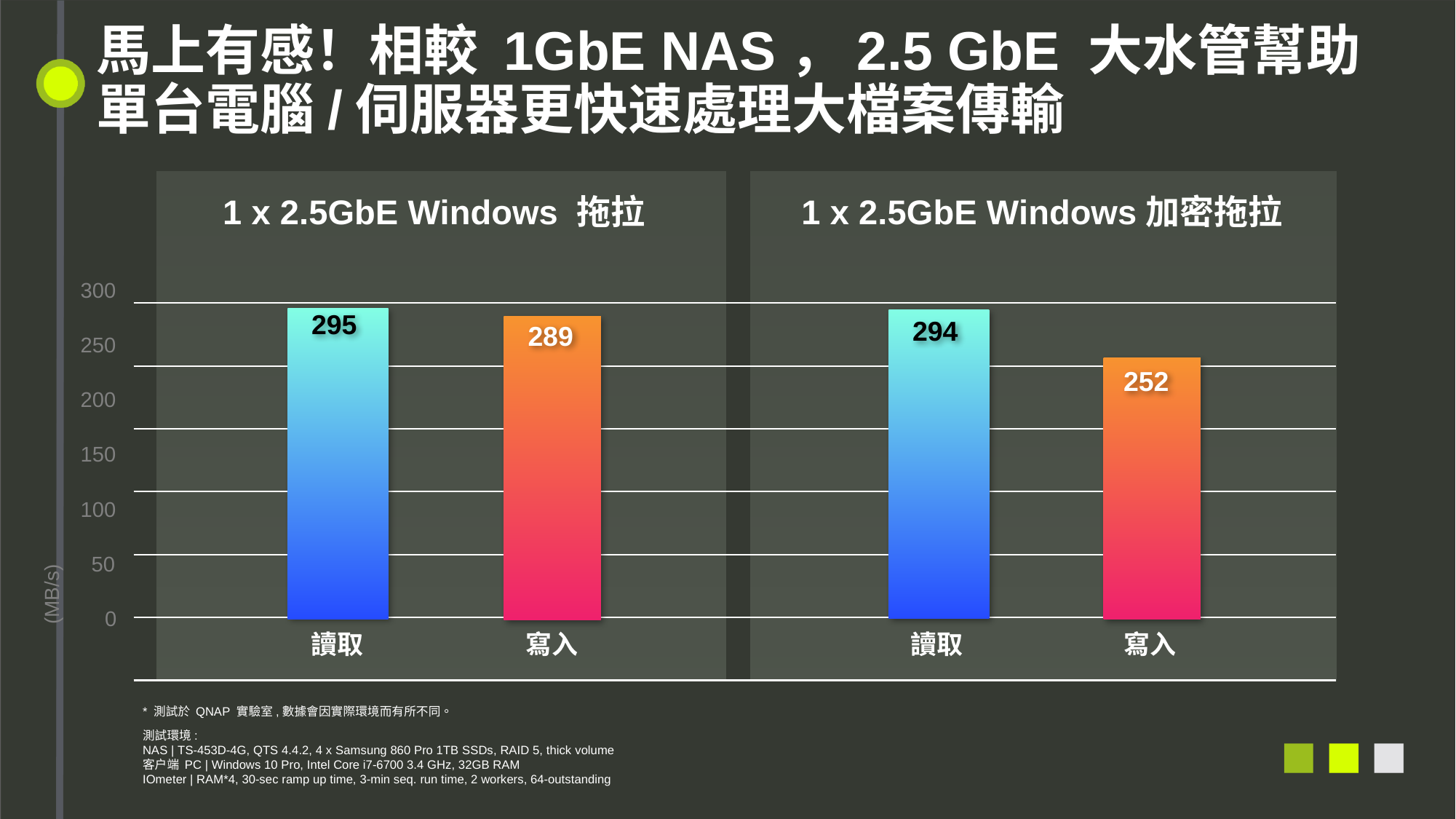

# 馬上有感！相較 1GbE NAS，2.5 GbE 大水管幫助 單台電腦/伺服器更快速處理大檔案傳輸

1 x 2.5GbE Windows 拖拉

1 x 2.5GbE Windows加密拖拉
300
250
200
150
100
50
0
295

294

289

252
(MB/s)
讀取
寫入
讀取
寫入
* 測試於 QNAP 實驗室,數據會因實際環境而有所不同。
測試環境:
NAS | TS-453D-4G, QTS 4.4.2, 4 x Samsung 860 Pro 1TB SSDs, RAID 5, thick volume
客户端 PC | Windows 10 Pro, Intel Core i7-6700 3.4 GHz, 32GB RAM
IOmeter | RAM*4, 30-sec ramp up time, 3-min seq. run time, 2 workers, 64-outstanding